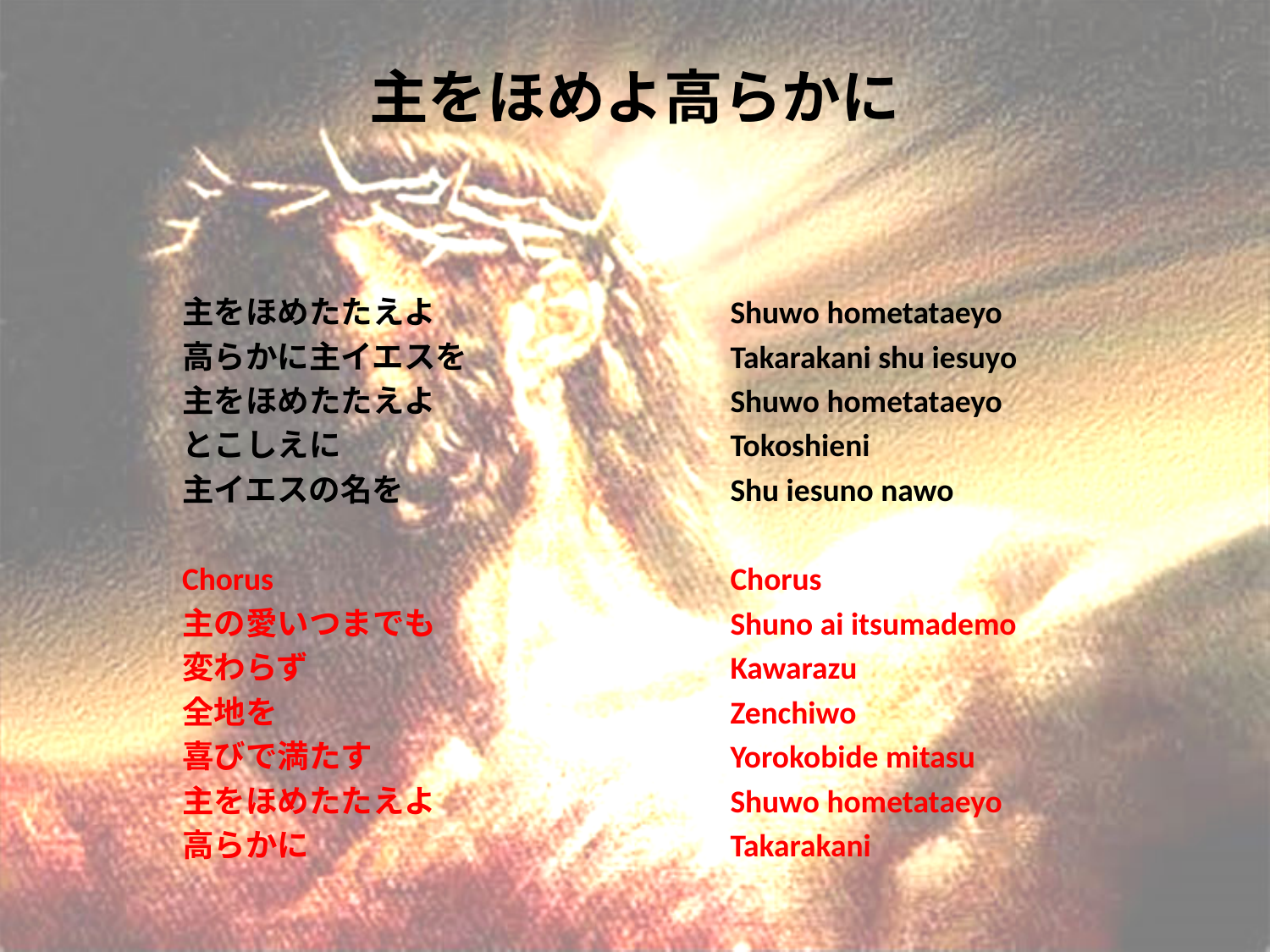

# 主をほめよ高らかに
主をほめたたえよ
高らかに主イエスを
主をほめたたえよ
とこしえに
主イエスの名を

Chorus
主の愛いつまでも
変わらず
全地を
喜びで満たす
主をほめたたえよ
高らかに

Shuwo hometataeyo
Takarakani shu iesuyo
Shuwo hometataeyo
Tokoshieni
Shu iesuno nawo

Chorus
Shuno ai itsumademo
Kawarazu
Zenchiwo
Yorokobide mitasu
Shuwo hometataeyo
Takarakani